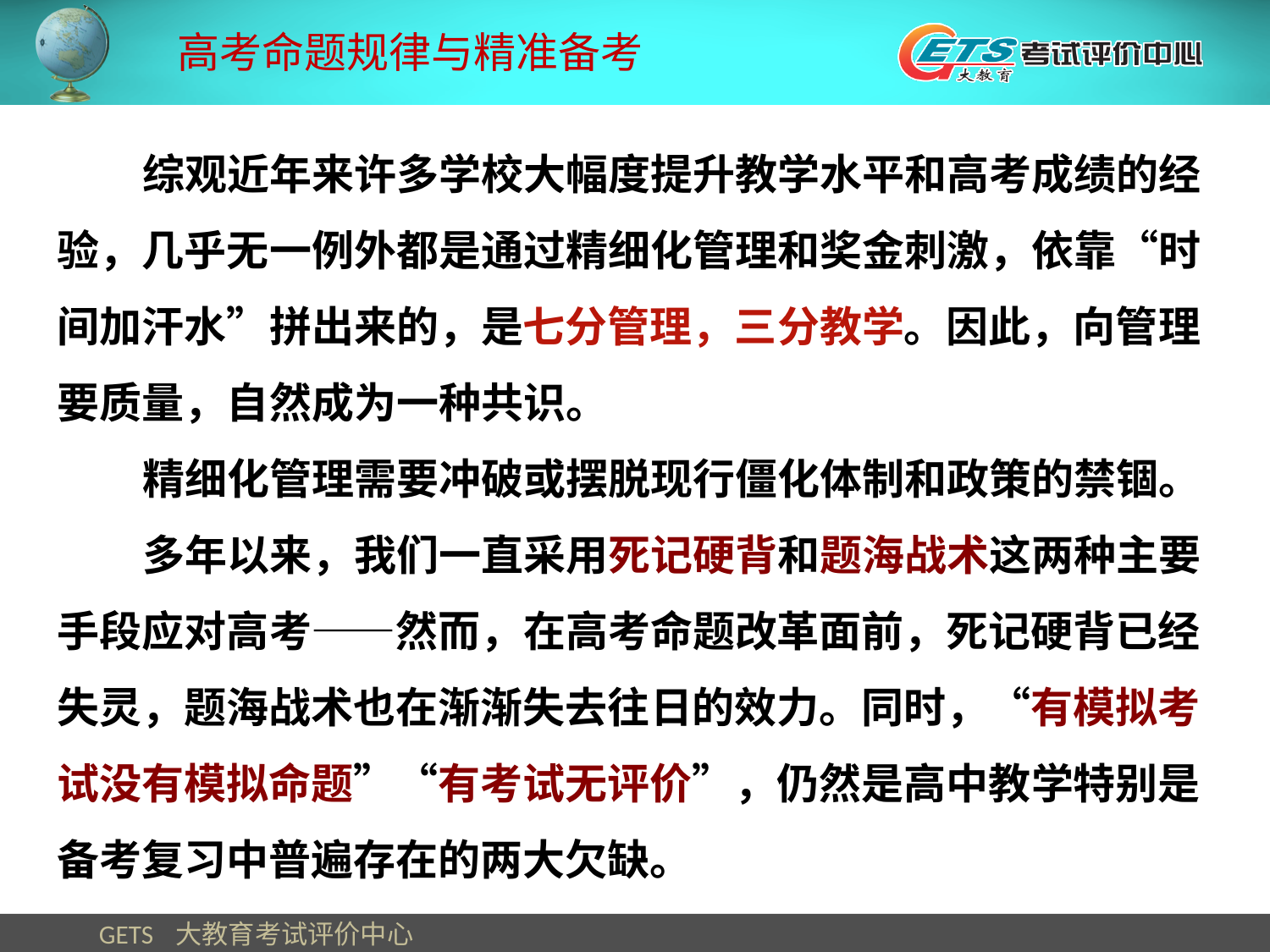

高考命题规律与精准备考
综观近年来许多学校大幅度提升教学水平和高考成绩的经验，几乎无一例外都是通过精细化管理和奖金刺激，依靠“时间加汗水”拼出来的，是七分管理，三分教学。因此，向管理要质量，自然成为一种共识。
精细化管理需要冲破或摆脱现行僵化体制和政策的禁锢。
多年以来，我们一直采用死记硬背和题海战术这两种主要手段应对高考——然而，在高考命题改革面前，死记硬背已经失灵，题海战术也在渐渐失去往日的效力。同时，“有模拟考试没有模拟命题”“有考试无评价”，仍然是高中教学特别是备考复习中普遍存在的两大欠缺。